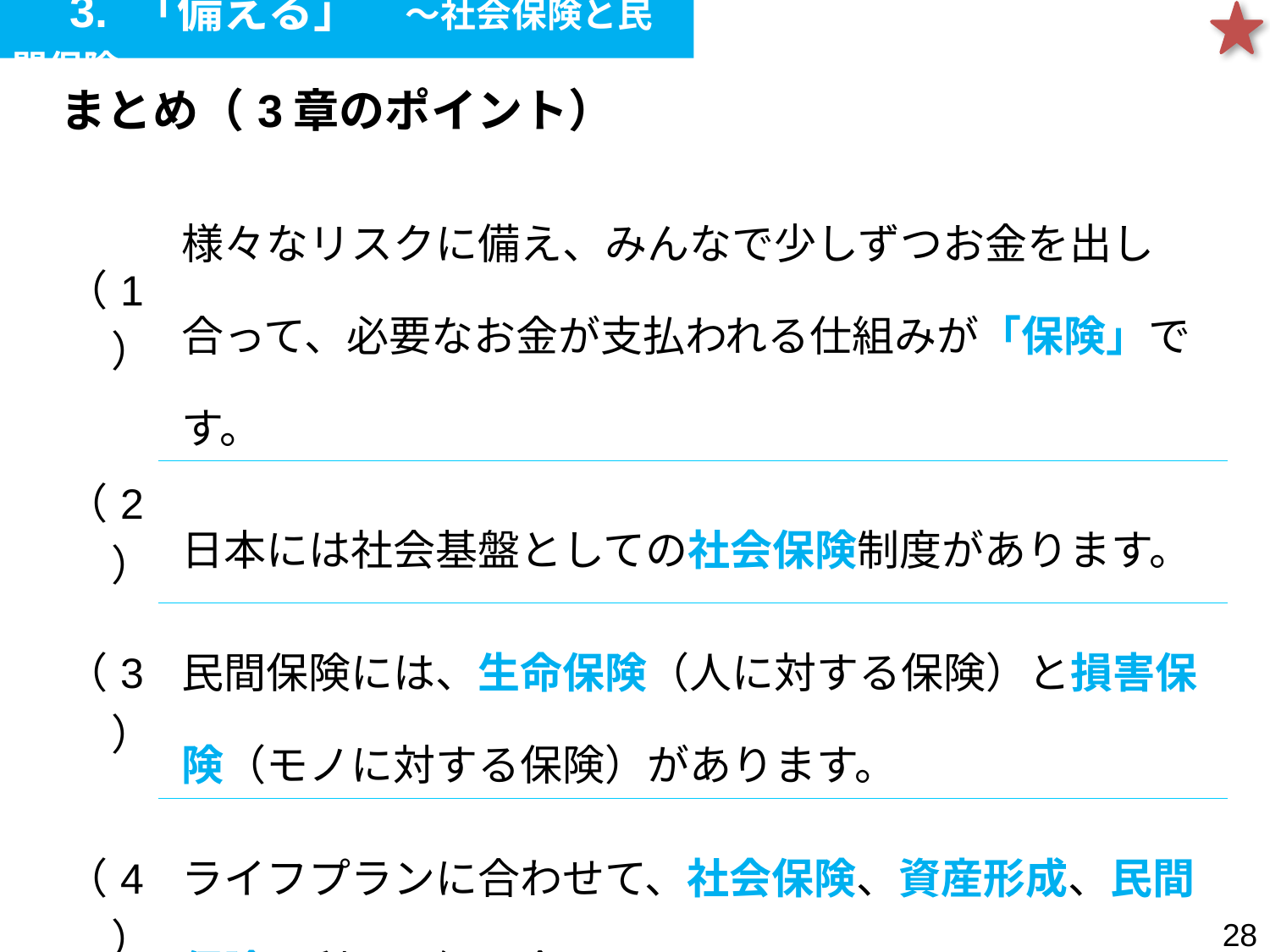

3. 「備える」　～社会保険と民間保険

| まとめ（3章のポイント） |
| --- |
| （1） | 様々なリスクに備え、みんなで少しずつお金を出し合って、必要なお金が支払われる仕組みが「保険」です。 |
| --- | --- |
| （2） | 日本には社会基盤としての社会保険制度があります。 |
| （3） | 民間保険には、生命保険（人に対する保険）と損害保険（モノに対する保険）があります。 |
| （4） | ライフプランに合わせて、社会保険、資産形成、民間保険の利用を組み合わせましょう。 |
28